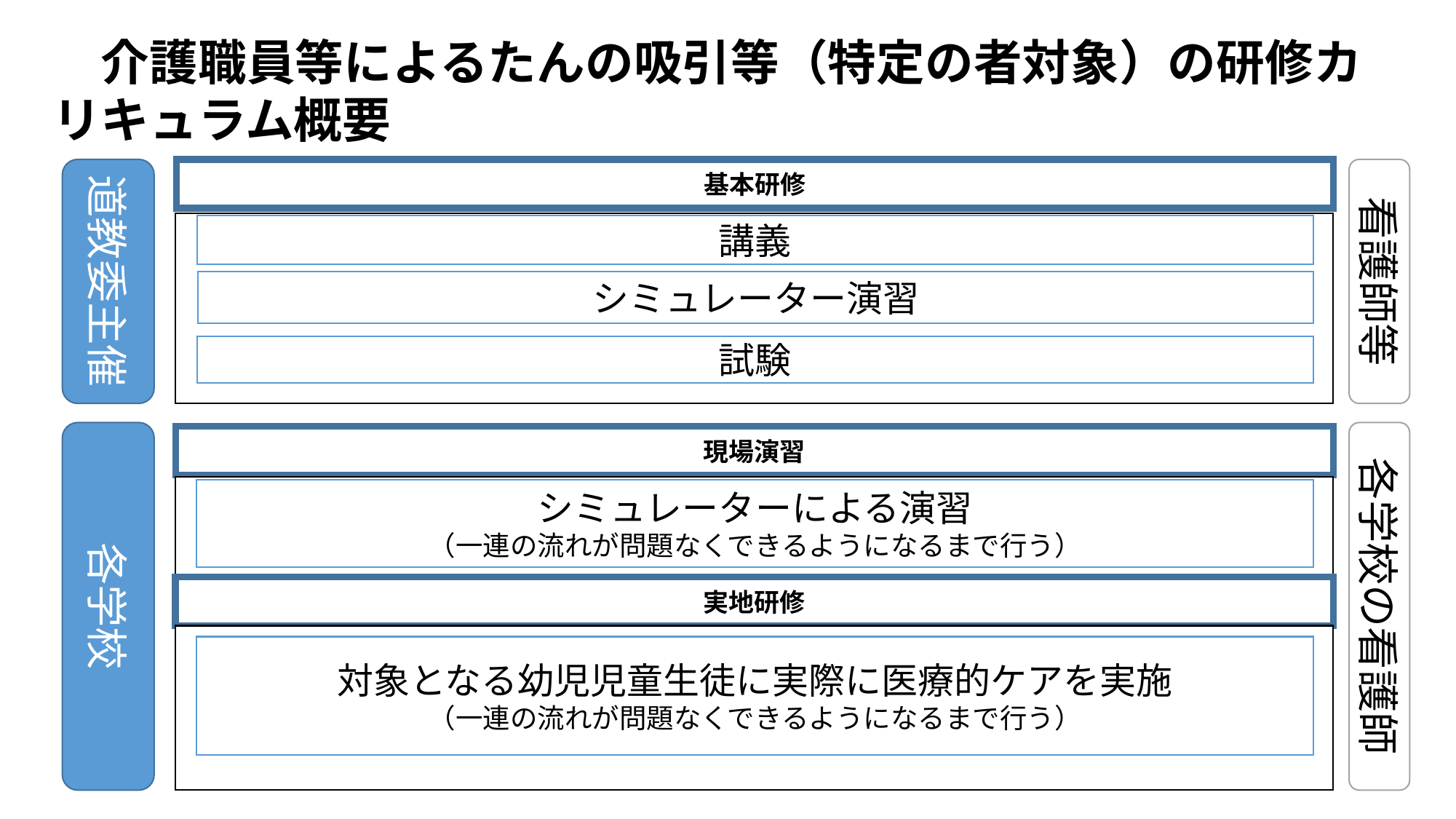

介護職員等によるたんの吸引等（特定の者対象）の研修カリキュラム概要
道教委主催
基本研修
看護師等

講義
シミュレーター演習
試験
各学校
各学校の看護師
現場演習

シミュレーターによる演習
（一連の流れが問題なくできるようになるまで行う）
実地研修

対象となる幼児児童生徒に実際に医療的ケアを実施
（一連の流れが問題なくできるようになるまで行う）